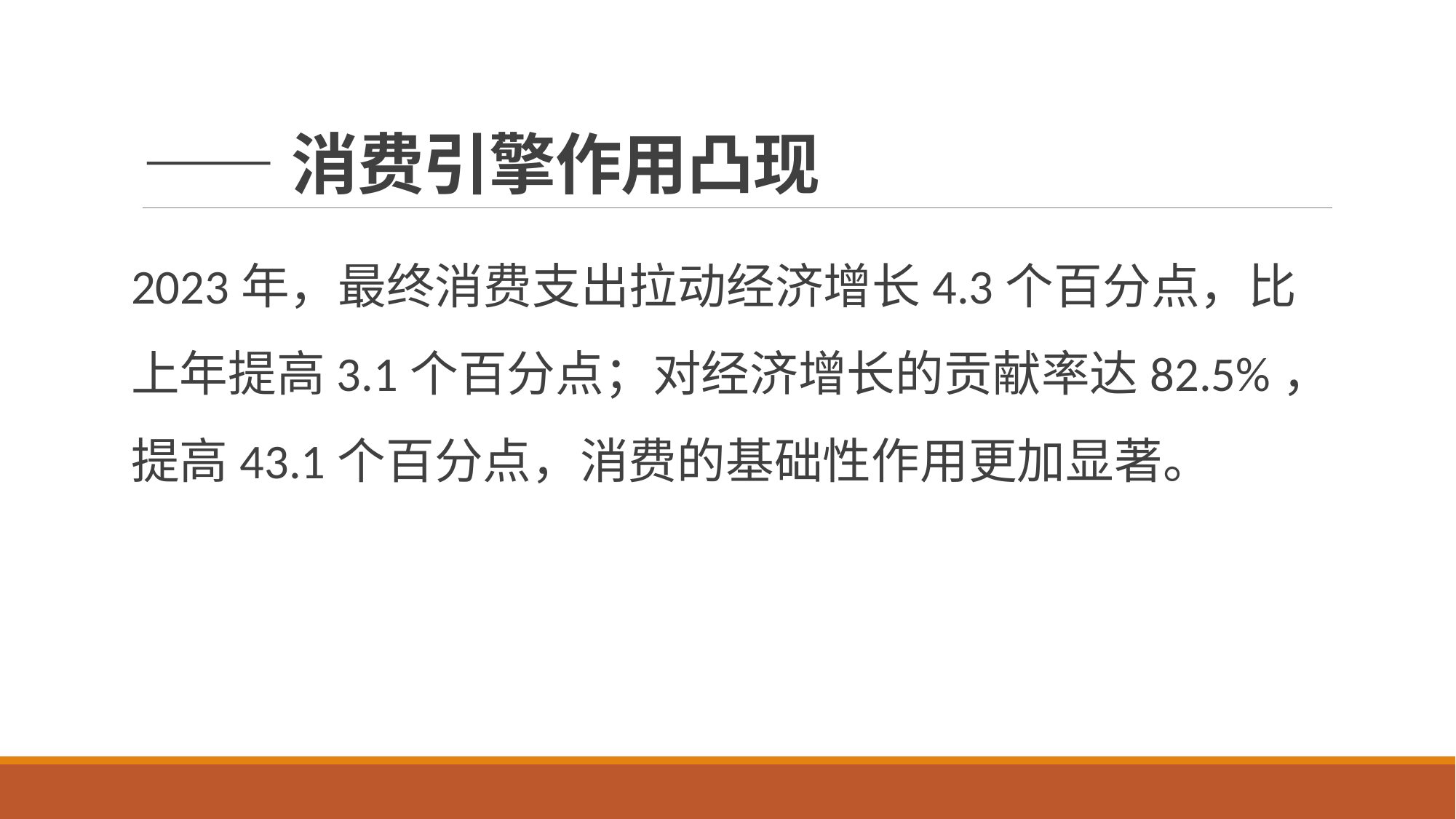

# ——消费引擎作用凸现
2023年，最终消费支出拉动经济增长4.3个百分点，比上年提高3.1个百分点；对经济增长的贡献率达82.5%，提高43.1个百分点，消费的基础性作用更加显著。